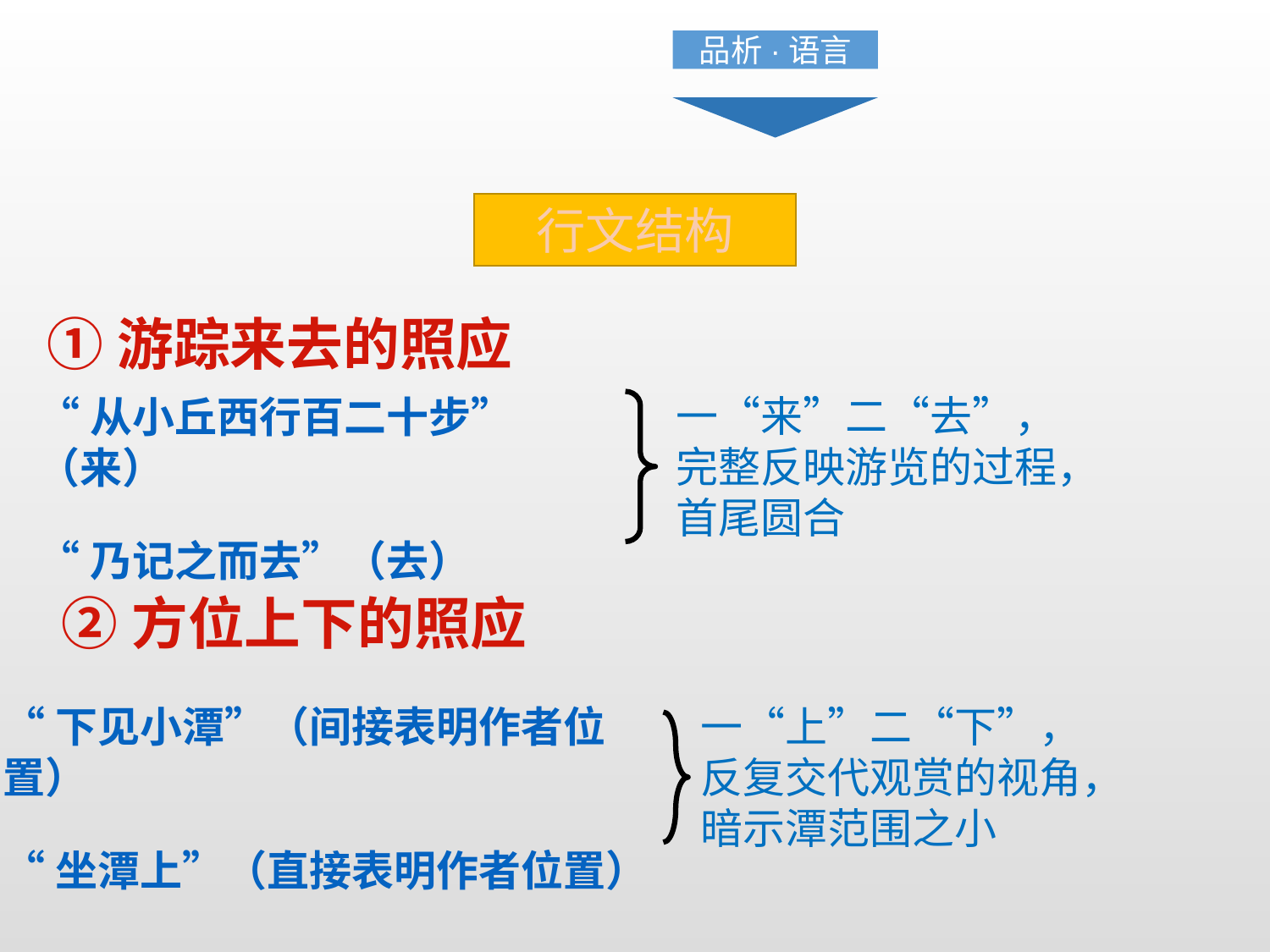

品析·语言

行文结构
①游踪来去的照应
“从小丘西行百二十步”（来）

“乃记之而去”（去）
一“来”二“去”，完整反映游览的过程，首尾圆合

②方位上下的照应
“下见小潭”（间接表明作者位置）

“坐潭上”（直接表明作者位置）
一“上”二“下”，反复交代观赏的视角，暗示潭范围之小